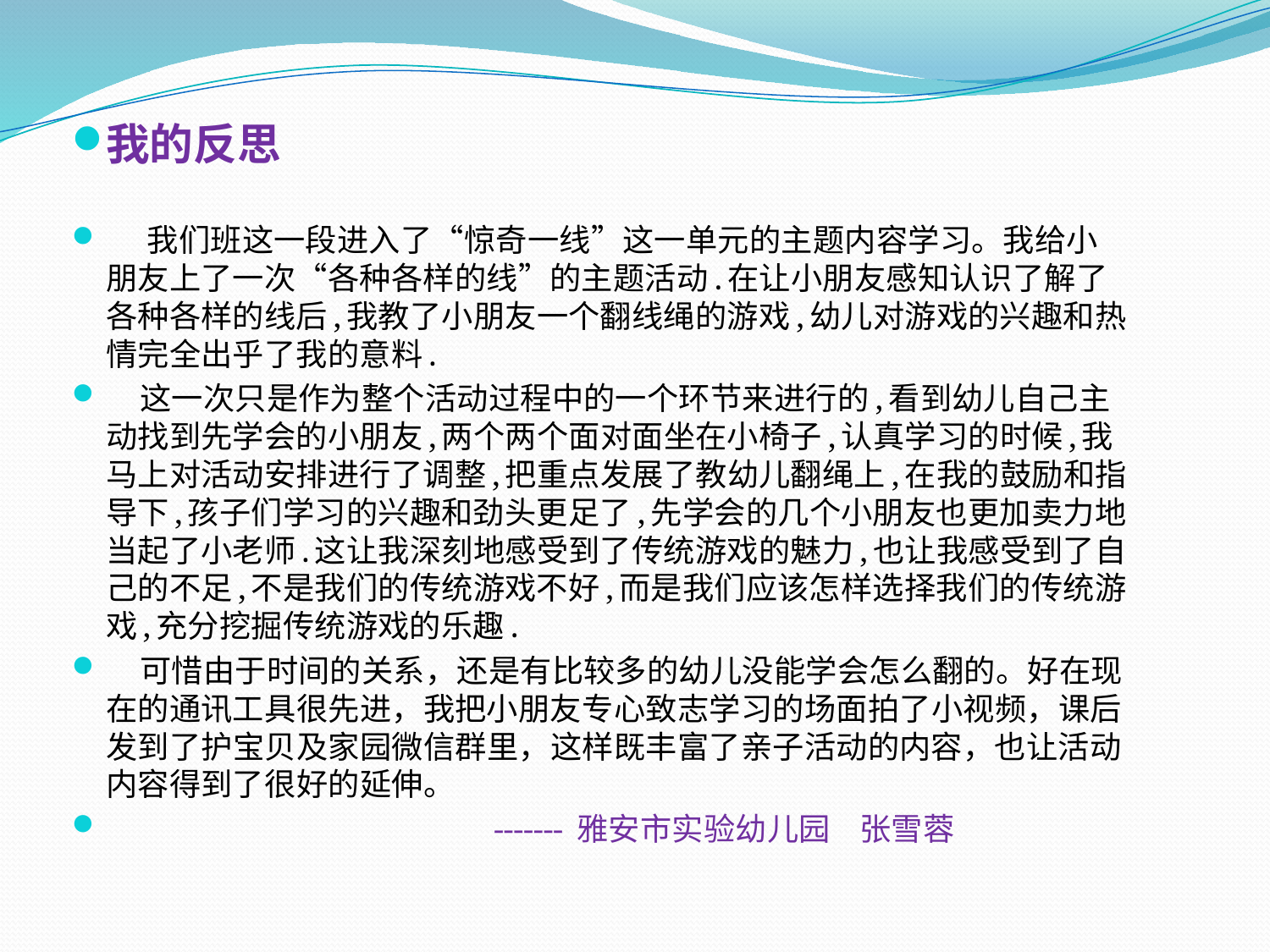

我的反思

     我们班这一段进入了“惊奇一线”这一单元的主题内容学习。我给小朋友上了一次“各种各样的线”的主题活动.在让小朋友感知认识了解了各种各样的线后,我教了小朋友一个翻线绳的游戏,幼儿对游戏的兴趣和热情完全出乎了我的意料.
    这一次只是作为整个活动过程中的一个环节来进行的,看到幼儿自己主动找到先学会的小朋友,两个两个面对面坐在小椅子,认真学习的时候,我马上对活动安排进行了调整,把重点发展了教幼儿翻绳上,在我的鼓励和指导下,孩子们学习的兴趣和劲头更足了,先学会的几个小朋友也更加卖力地当起了小老师.这让我深刻地感受到了传统游戏的魅力,也让我感受到了自己的不足,不是我们的传统游戏不好,而是我们应该怎样选择我们的传统游戏,充分挖掘传统游戏的乐趣.
    可惜由于时间的关系，还是有比较多的幼儿没能学会怎么翻的。好在现在的通讯工具很先进，我把小朋友专心致志学习的场面拍了小视频，课后发到了护宝贝及家园微信群里，这样既丰富了亲子活动的内容，也让活动内容得到了很好的延伸。
                                               ------- 雅安市实验幼儿园    张雪蓉